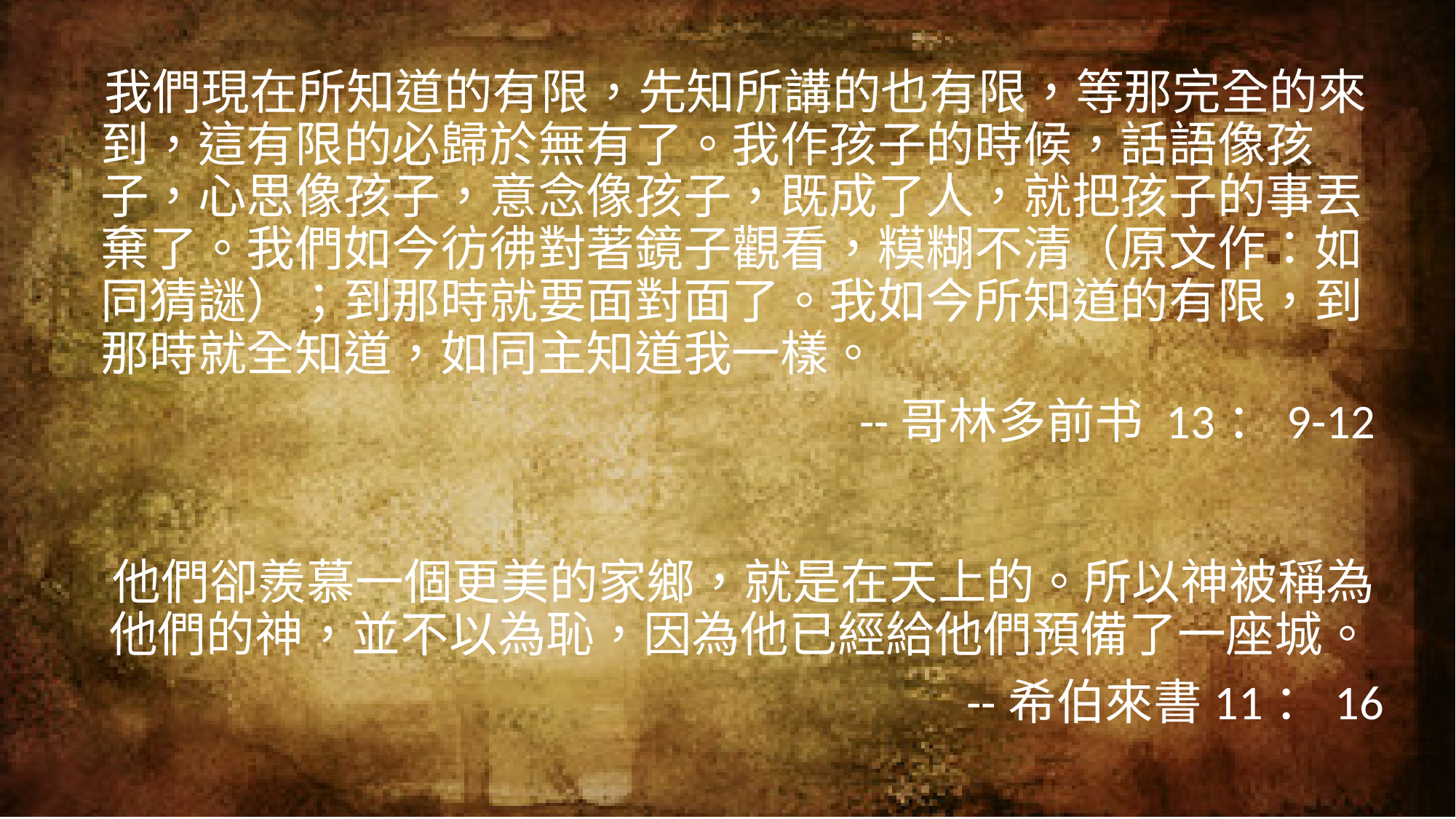

我們現在所知道的有限，先知所講的也有限，等那完全的來到，這有限的必歸於無有了。我作孩子的時候，話語像孩子，心思像孩子，意念像孩子，既成了人，就把孩子的事丟棄了。我們如今彷彿對著鏡子觀看，糢糊不清（原文作：如同猜謎）；到那時就要面對面了。我如今所知道的有限，到那時就全知道，如同主知道我一樣。
--哥林多前书 13：9-12
   他們卻羨慕一個更美的家鄉，就是在天上的。所以神被稱為他們的神，並不以為恥，因為他已經給他們預備了一座城。
--希伯來書11：16